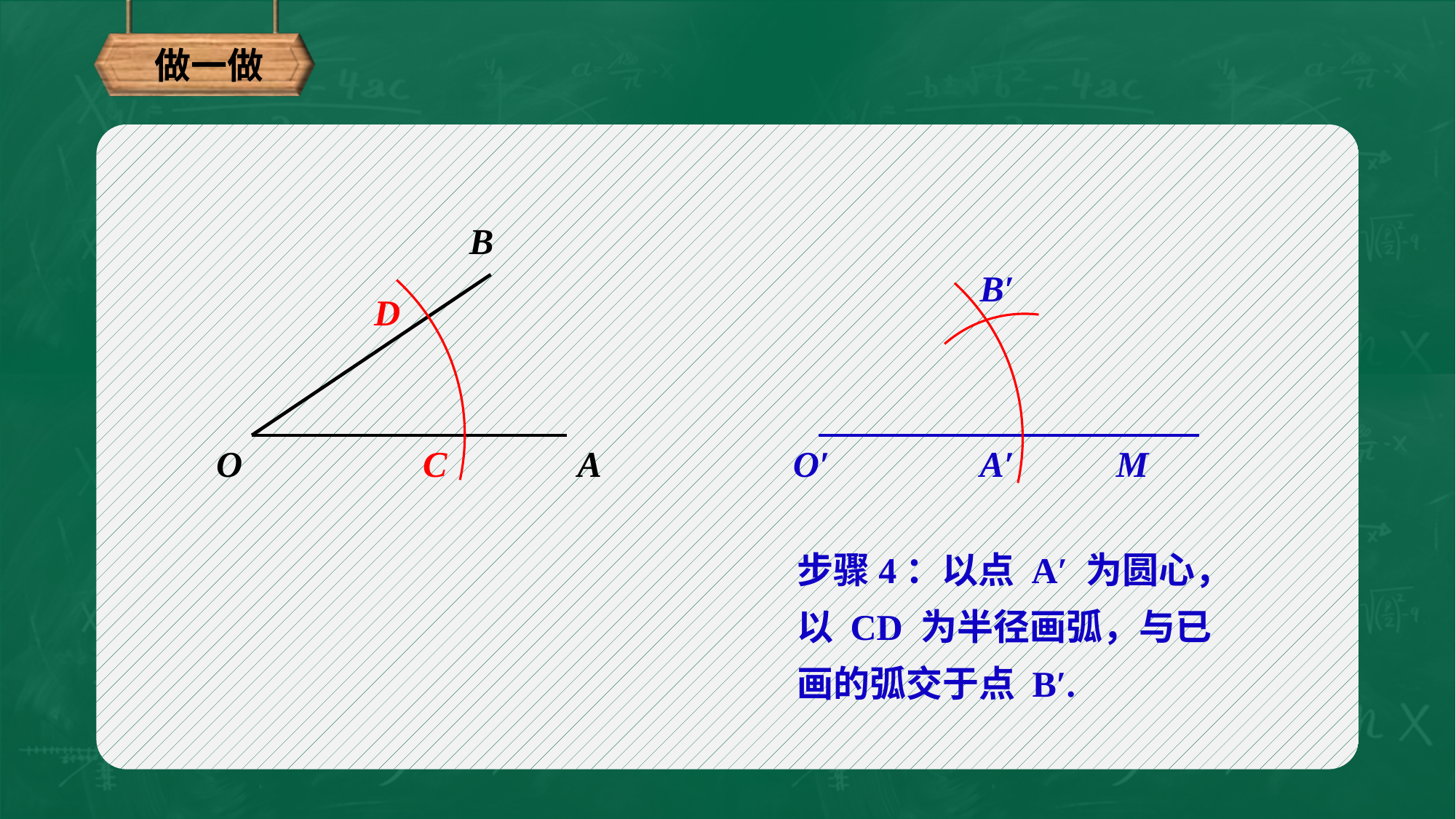

做一做
B
O
A

B′
D

A′
C
O′
M
步骤4：以点 A′ 为圆心，以 CD 为半径画弧，与已画的弧交于点 B′.